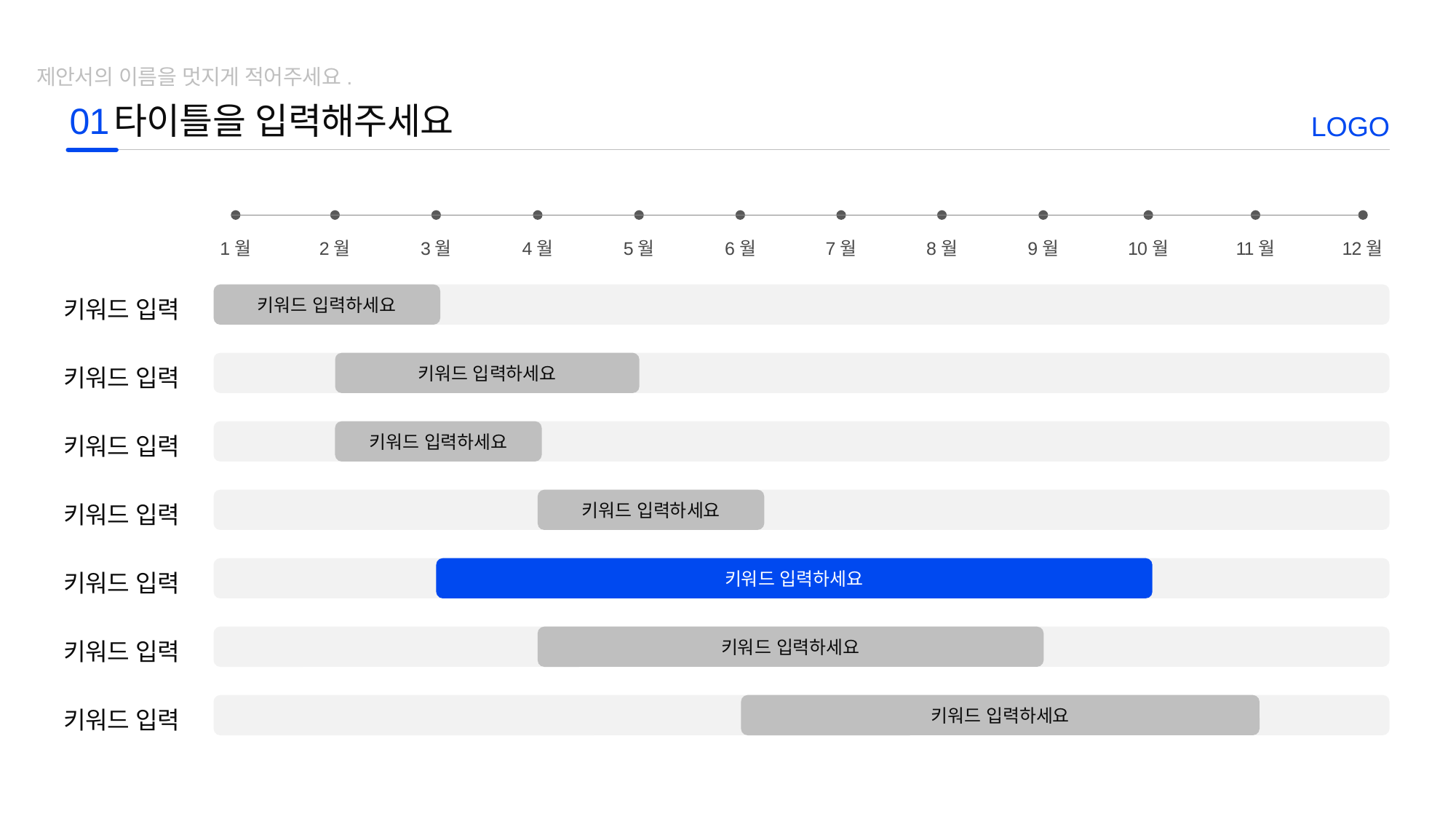

제안서의 이름을 멋지게 적어주세요.
01
타이틀을 입력해주세요
LOGO

1월
2월
3월
4월
5월
6월
7월
8월
9월
10월
11월
12월
키워드 입력

키워드 입력하세요
키워드 입력

키워드 입력하세요
키워드 입력
키워드 입력하세요

키워드 입력
키워드 입력하세요

키워드 입력
키워드 입력하세요

키워드 입력
키워드 입력하세요

키워드 입력
키워드 입력하세요